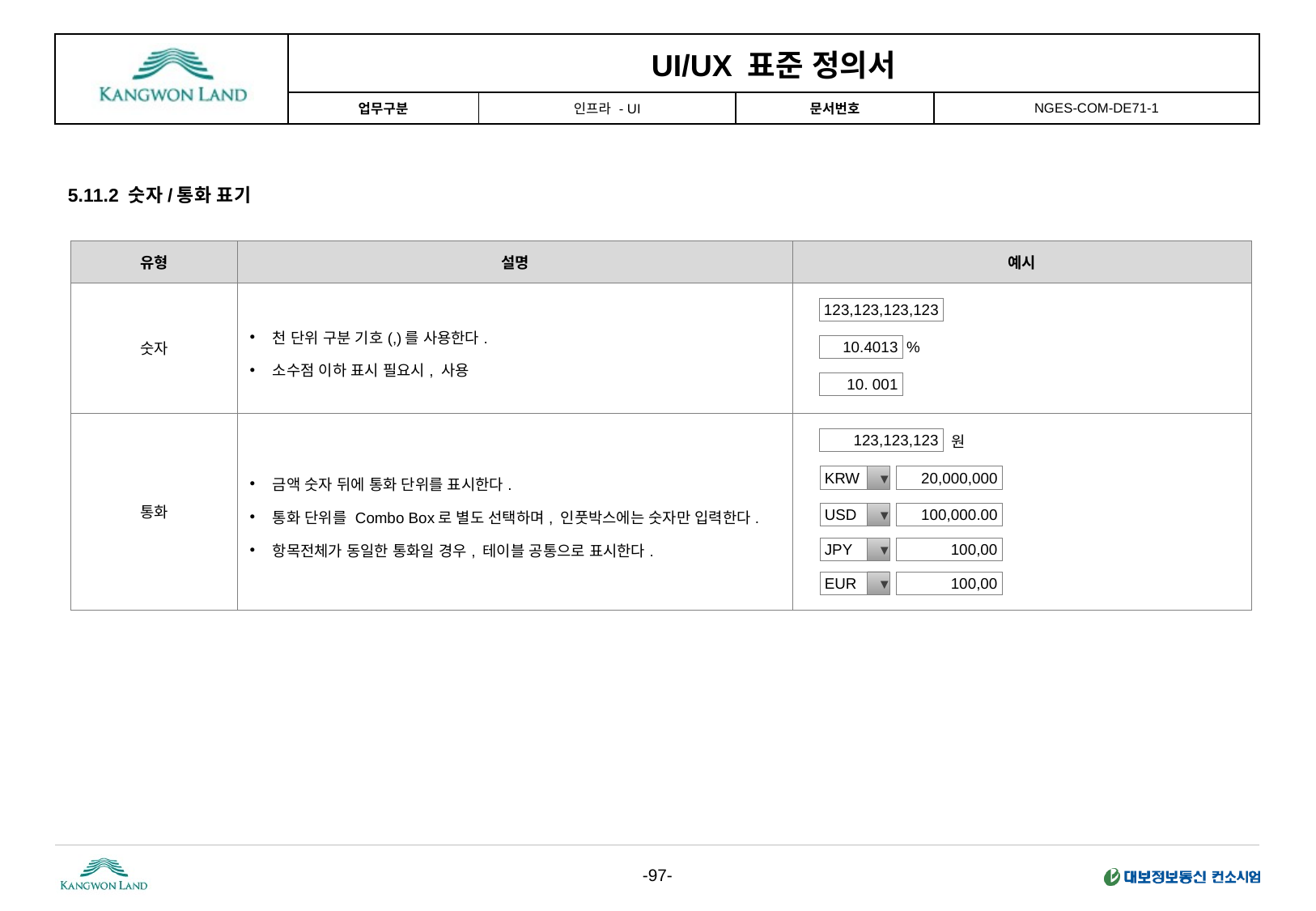

5.11.2 숫자/통화 표기
| 유형 | 설명 | 예시 |
| --- | --- | --- |
| 숫자 | 천 단위 구분 기호(,)를 사용한다. 소수점 이하 표시 필요시, 사용 |  |
| 통화 | 금액 숫자 뒤에 통화 단위를 표시한다. 통화 단위를 Combo Box로 별도 선택하며, 인풋박스에는 숫자만 입력한다. 항목전체가 동일한 통화일 경우, 테이블 공통으로 표시한다. |  |
123,123,123,123
10.4013
%
10. 001
123,123,123
원
KRW
▼
20,000,000
USD
▼
100,000.00
JPY
▼
100,00
EUR
▼
100,00